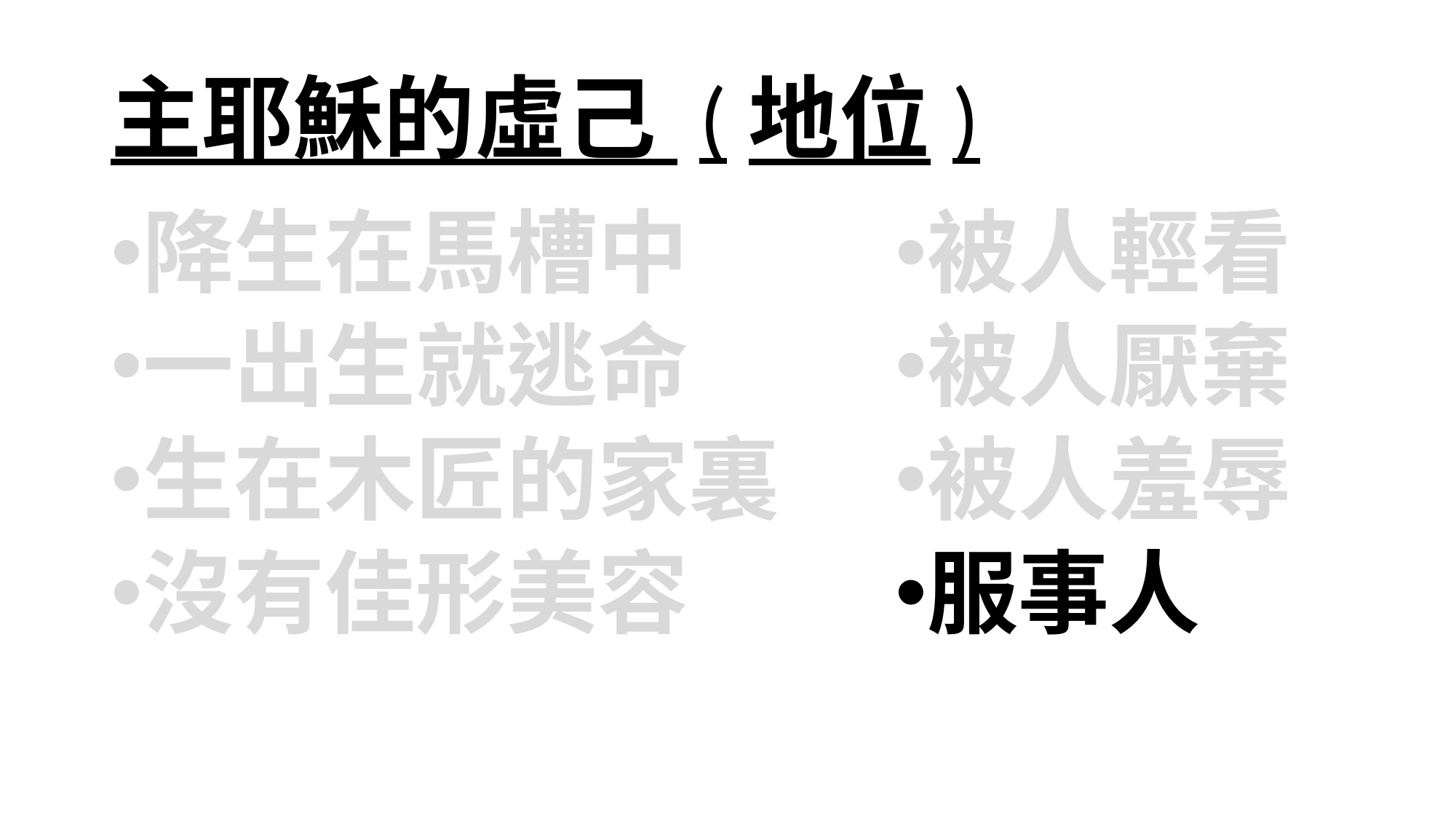

# 主耶穌的虛己 (地位)
被人輕看
被人厭棄
被人羞辱
服事人

降生在馬槽中
一出生就逃命
生在木匠的家裏
沒有佳形美容